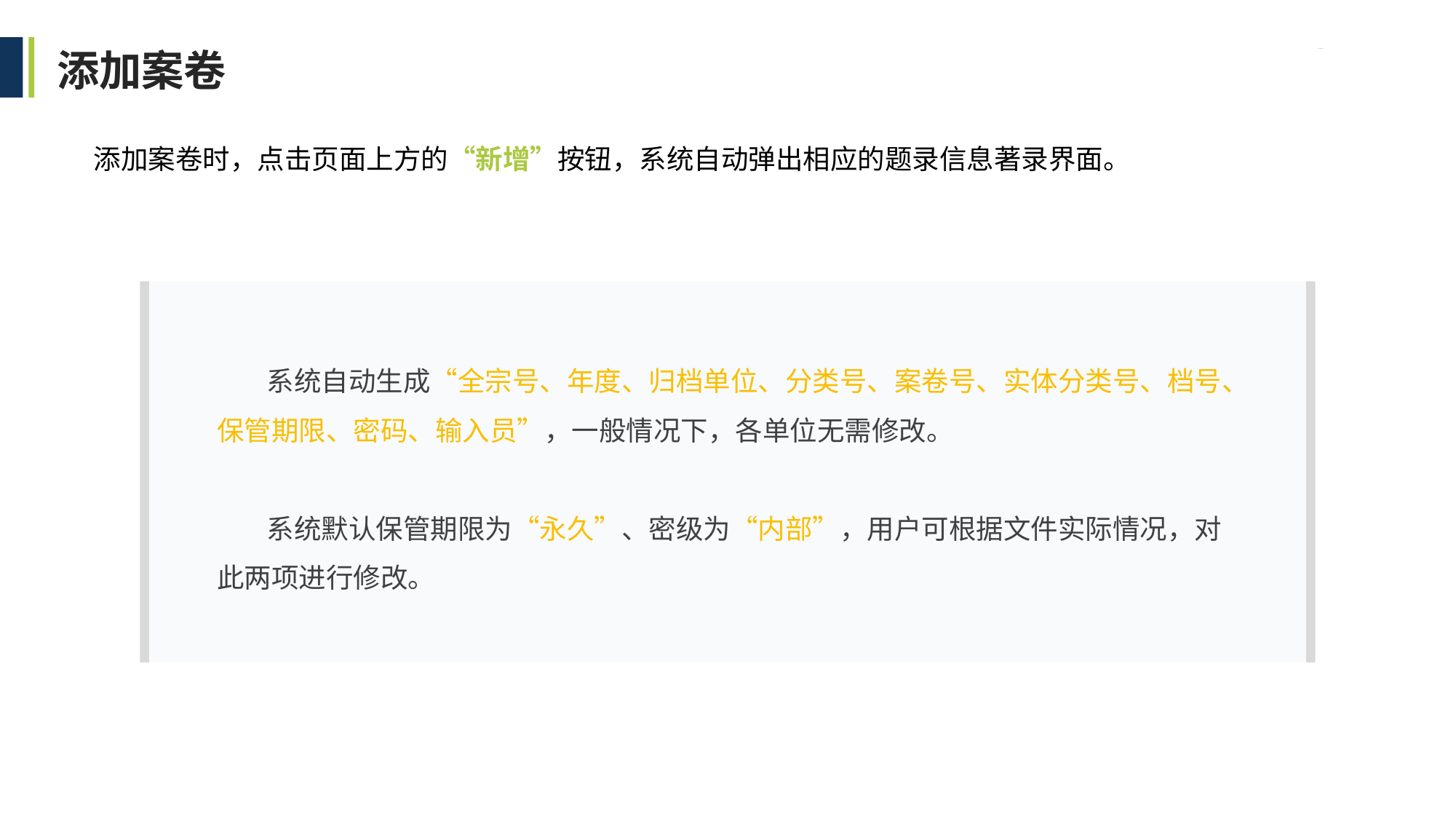

# 添加案卷

添加案卷时，点击页面上方的“新增”按钮，系统自动弹出相应的题录信息著录界面。

       系统自动生成“全宗号、年度、归档单位、分类号、案卷号、实体分类号、档号、保管期限、密码、输入员”，一般情况下，各单位无需修改。

       系统默认保管期限为“永久”、密级为“内部”，用户可根据文件实际情况，对此两项进行修改。
12